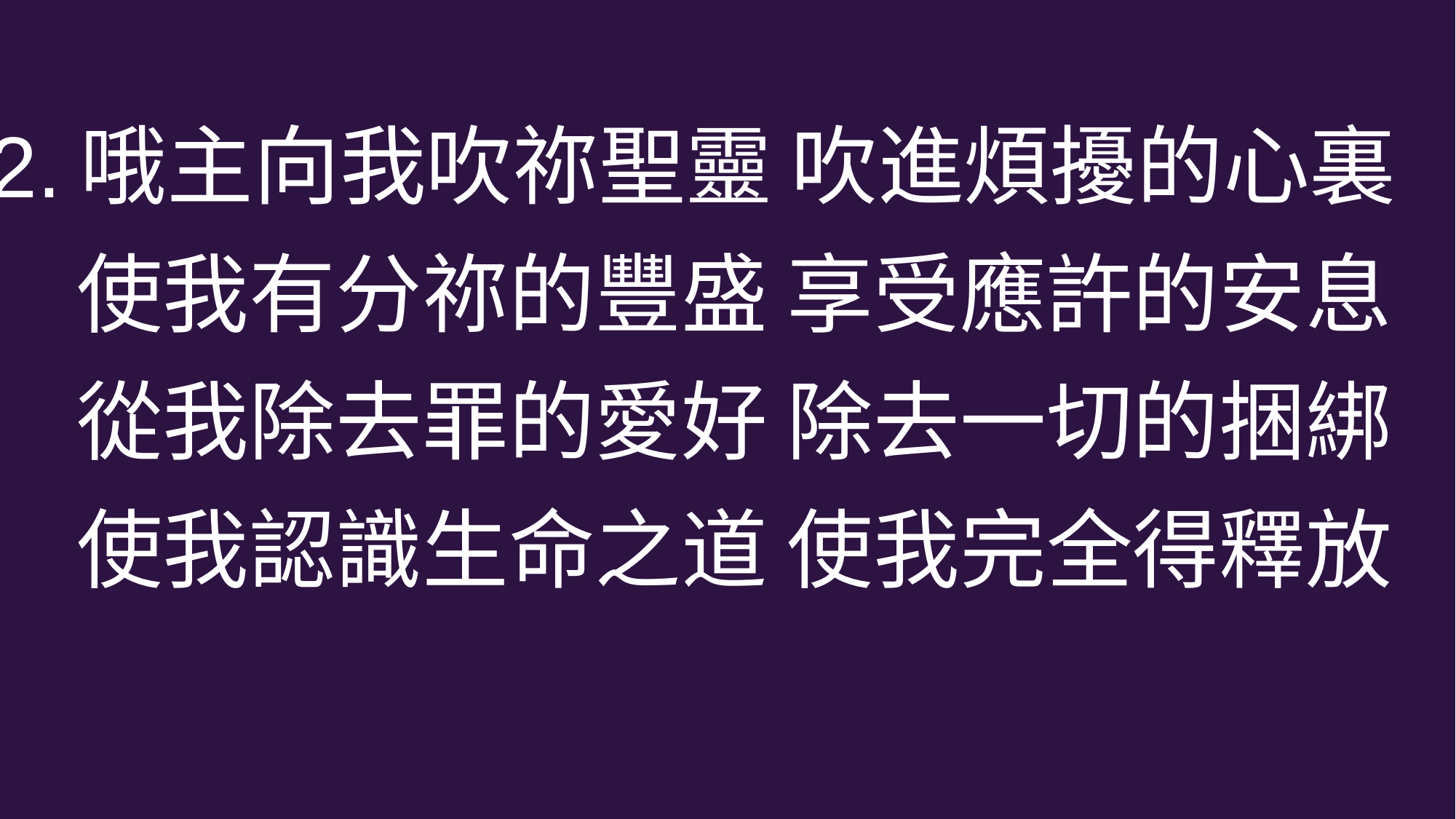

2.哦主向我吹祢聖靈 吹進煩擾的心裏
   使我有分祢的豐盛 享受應許的安息
   從我除去罪的愛好 除去一切的捆綁
   使我認識生命之道 使我完全得釋放